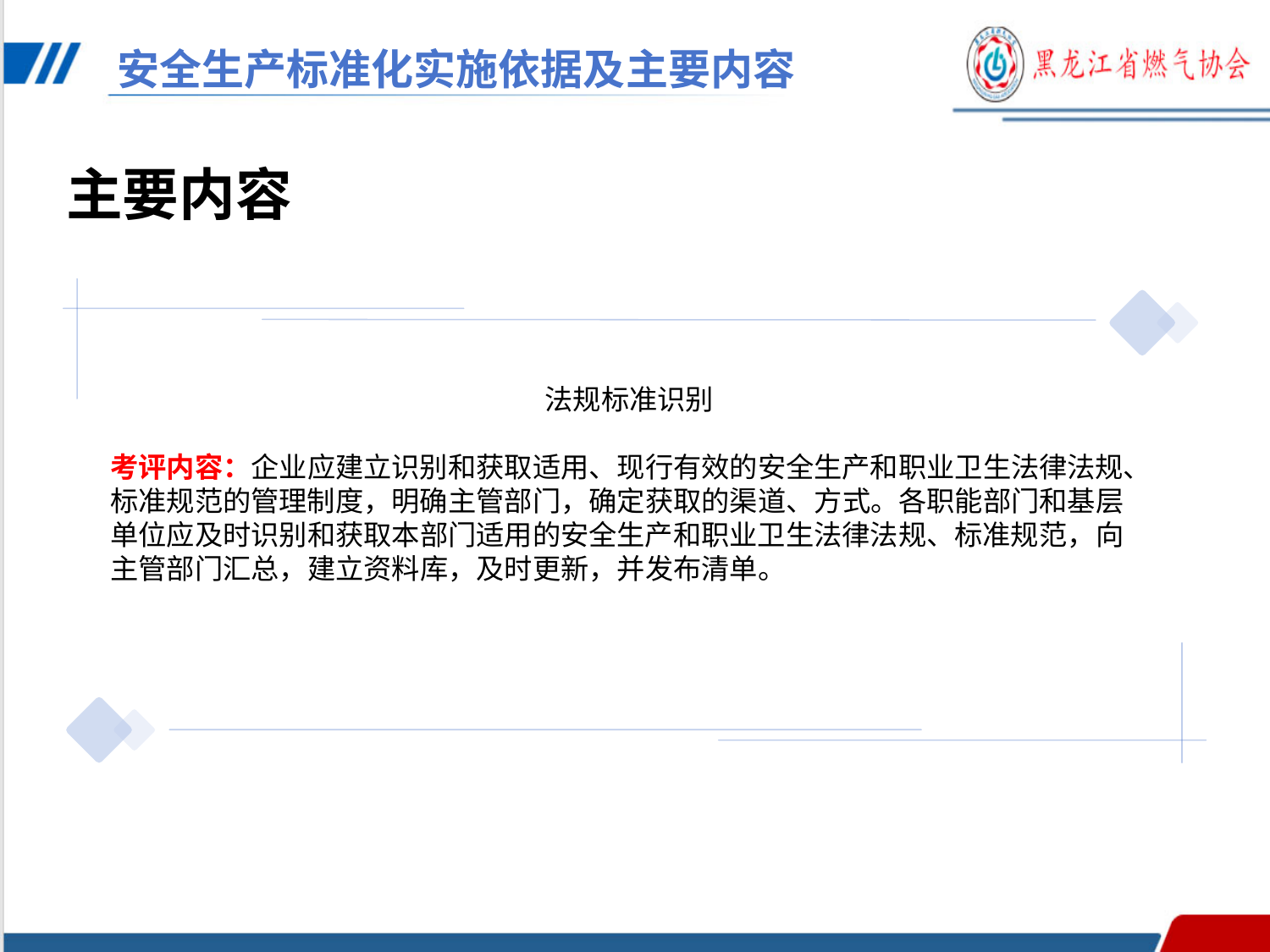

安全生产标准化实施依据及主要内容
# 主要内容

法规标准识别

考评内容：企业应建立识别和获取适用、现行有效的安全生产和职业卫生法律法规、标准规范的管理制度，明确主管部门，确定获取的渠道、方式。各职能部门和基层单位应及时识别和获取本部门适用的安全生产和职业卫生法律法规、标准规范，向主管部门汇总，建立资料库，及时更新，并发布清单。